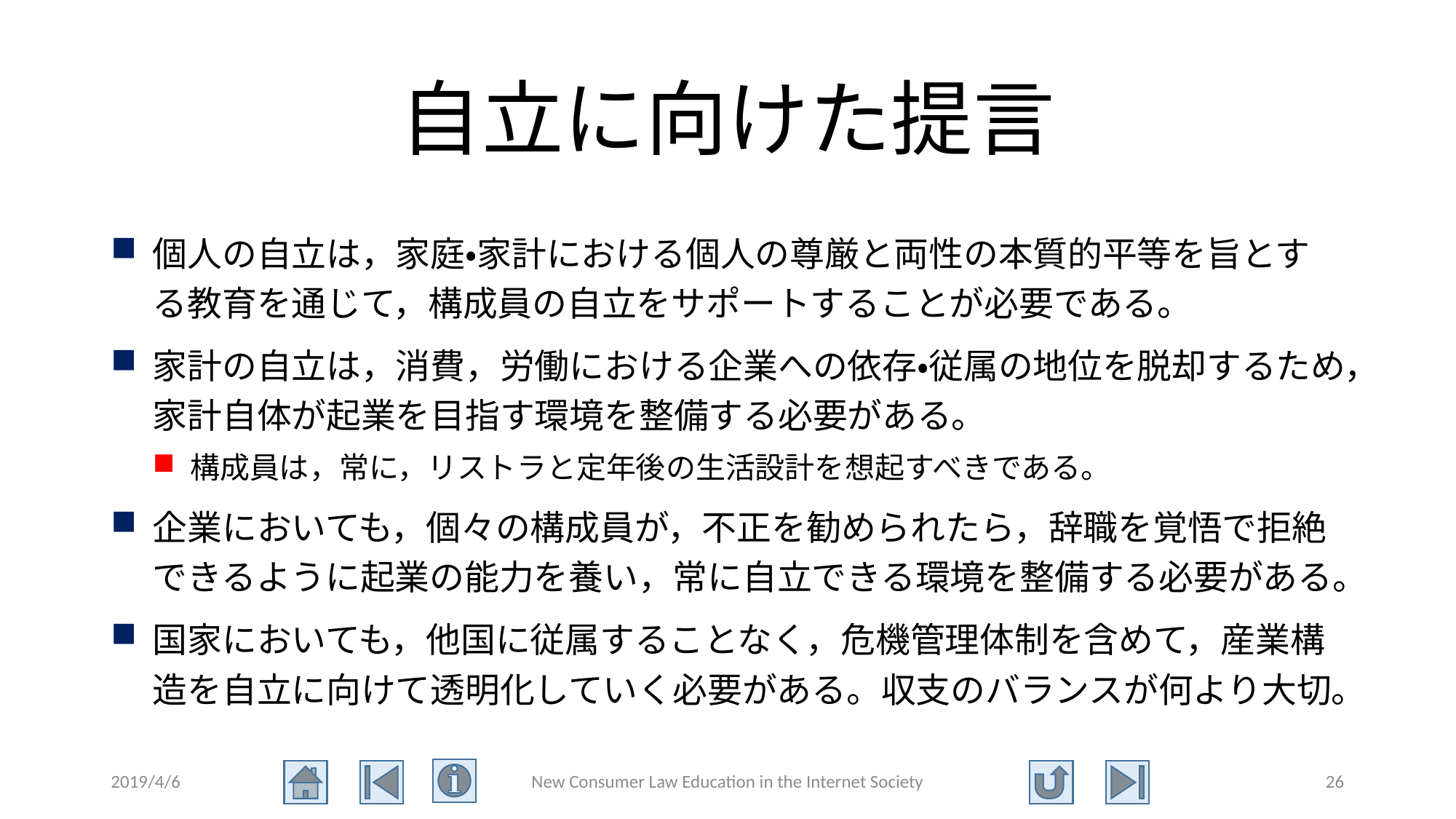

# 自立に向けた提言
個人の自立は，家庭・家計における個人の尊厳と両性の本質的平等を旨とする教育を通じて，構成員の自立をサポートすることが必要である。
家計の自立は，消費，労働における企業への依存・従属の地位を脱却するため，家計自体が起業を目指す環境を整備する必要がある。
構成員は，常に，リストラと定年後の生活設計を想起すべきである。
企業においても，個々の構成員が，不正を勧められたら，辞職を覚悟で拒絶できるように起業の能力を養い，常に自立できる環境を整備する必要がある。
国家においても，他国に従属することなく，危機管理体制を含めて，産業構造を自立に向けて透明化していく必要がある。収支のバランスが何より大切。
2019/4/6
New Consumer Law Education in the Internet Society
26